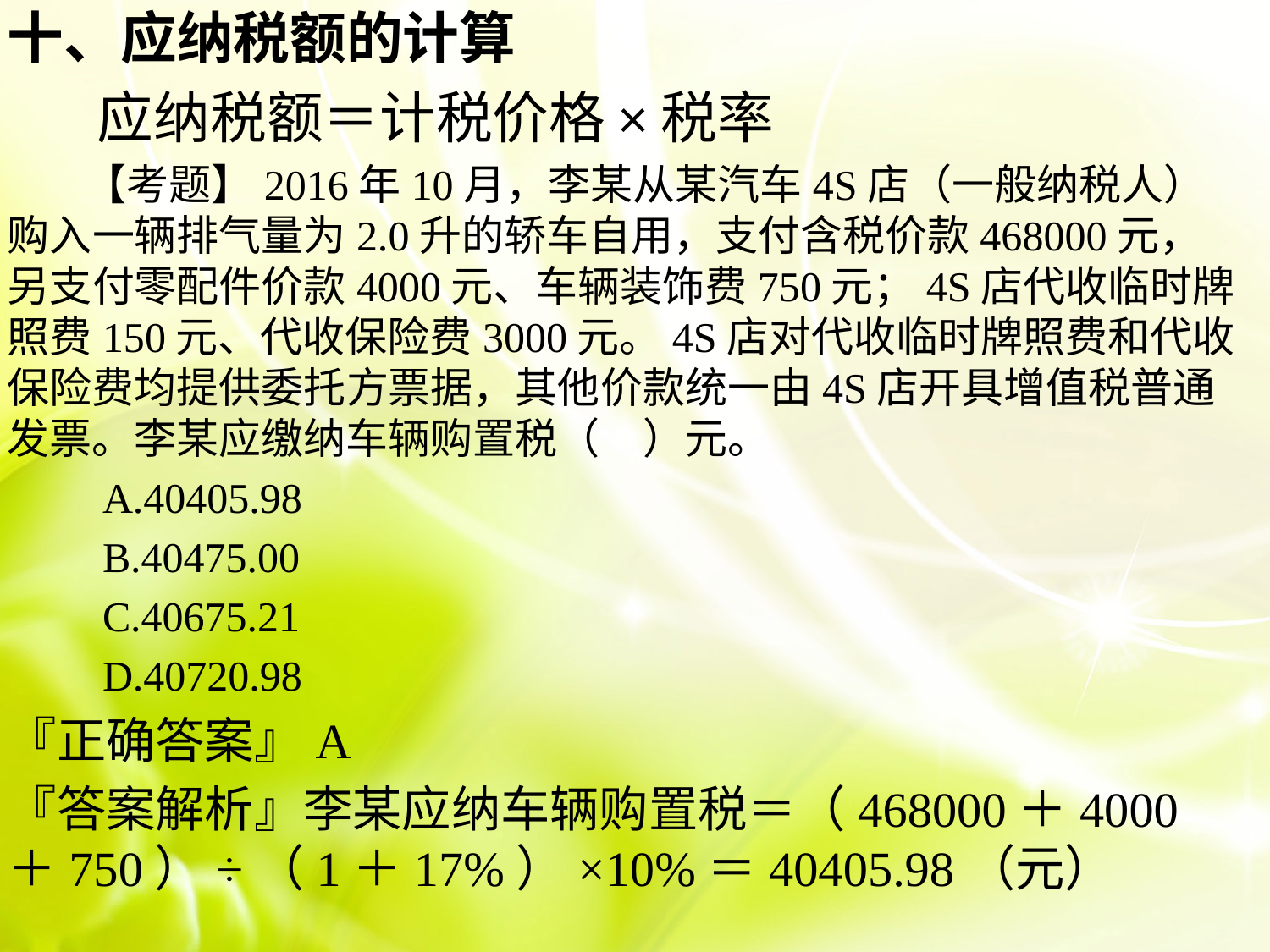

十、应纳税额的计算
      应纳税额＝计税价格×税率
       【考题】2016年10月，李某从某汽车4S店（一般纳税人）购入一辆排气量为2.0升的轿车自用，支付含税价款468000元，另支付零配件价款4000元、车辆装饰费750元；4S店代收临时牌照费150元、代收保险费3000元。4S店对代收临时牌照费和代收保险费均提供委托方票据，其他价款统一由4S店开具增值税普通发票。李某应缴纳车辆购置税（　）元。
　　A.40405.98
　　B.40475.00
　　C.40675.21
　　D.40720.98
『正确答案』A
『答案解析』李某应纳车辆购置税＝（468000＋4000＋750）÷（1＋17%）×10%＝40405.98（元）